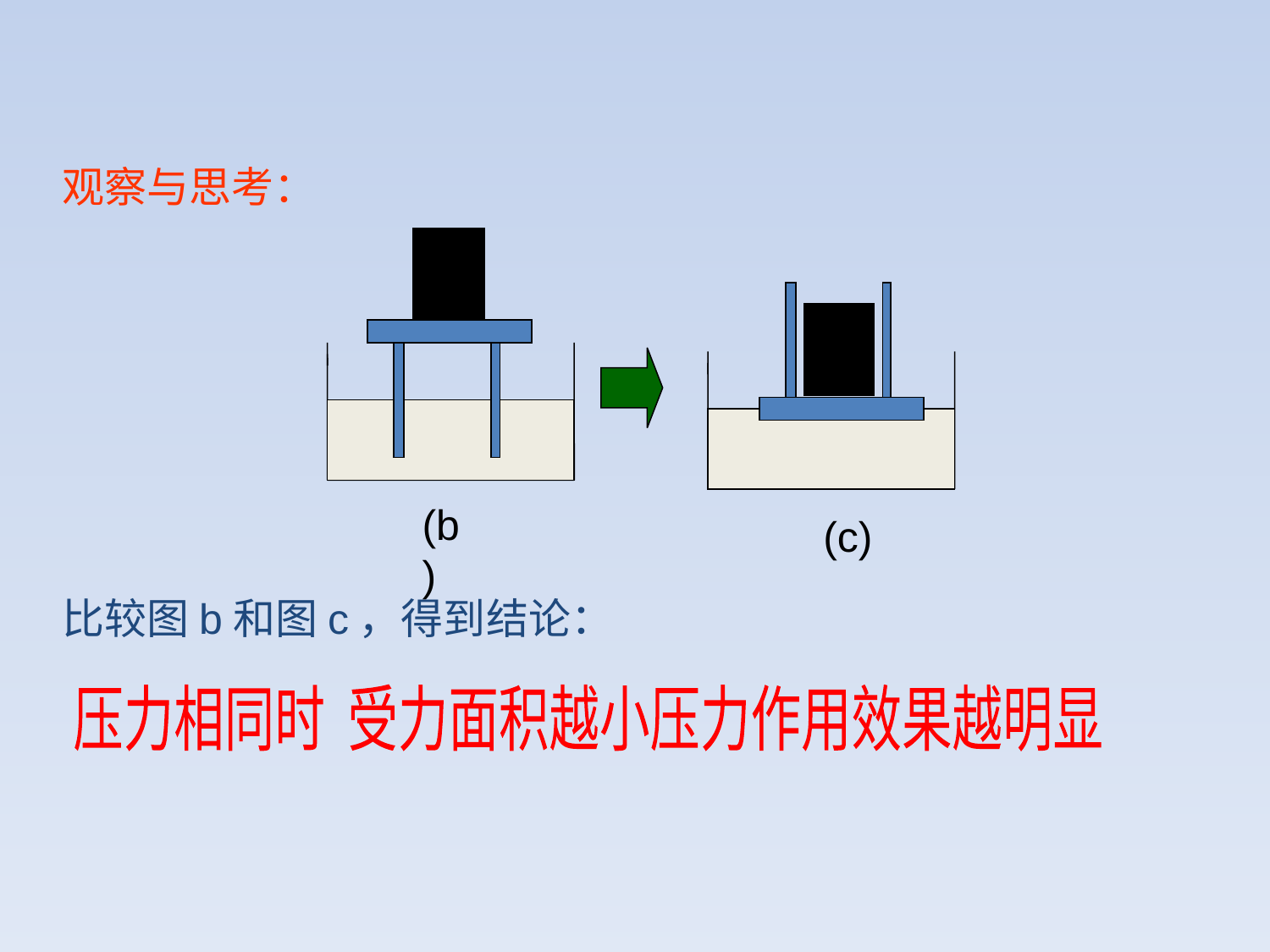

观察与思考：

(c)

(b)

比较图b和图c，得到结论：
压力相同时  受力面积越小压力作用效果越明显